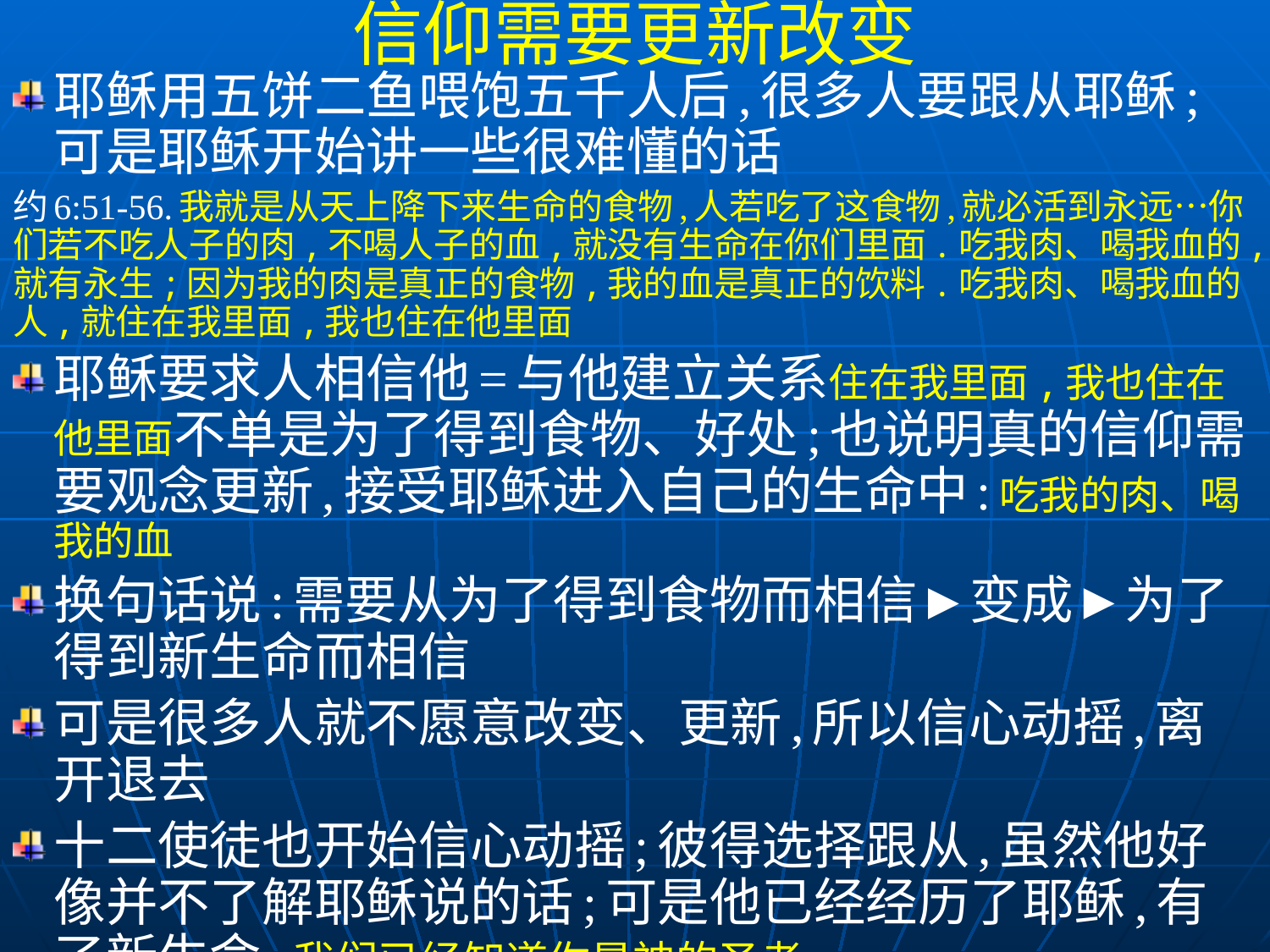

信仰需要更新改变
耶稣用五饼二鱼喂饱五千人后,很多人要跟从耶稣;可是耶稣开始讲一些很难懂的话
约6:51-56.我就是从天上降下来生命的食物,人若吃了这食物,就必活到永远…你们若不吃人子的肉,不喝人子的血,就没有生命在你们里面.吃我肉、喝我血的,就有永生;因为我的肉是真正的食物,我的血是真正的饮料.吃我肉、喝我血的人,就住在我里面,我也住在他里面
耶稣要求人相信他=与他建立关系住在我里面,我也住在他里面不单是为了得到食物、好处;也说明真的信仰需要观念更新,接受耶稣进入自己的生命中:吃我的肉、喝我的血
换句话说:需要从为了得到食物而相信►变成►为了得到新生命而相信
可是很多人就不愿意改变、更新,所以信心动摇,离开退去
十二使徒也开始信心动摇;彼得选择跟从,虽然他好像并不了解耶稣说的话;可是他已经经历了耶稣,有了新生命:我们已经知道你是神的圣者